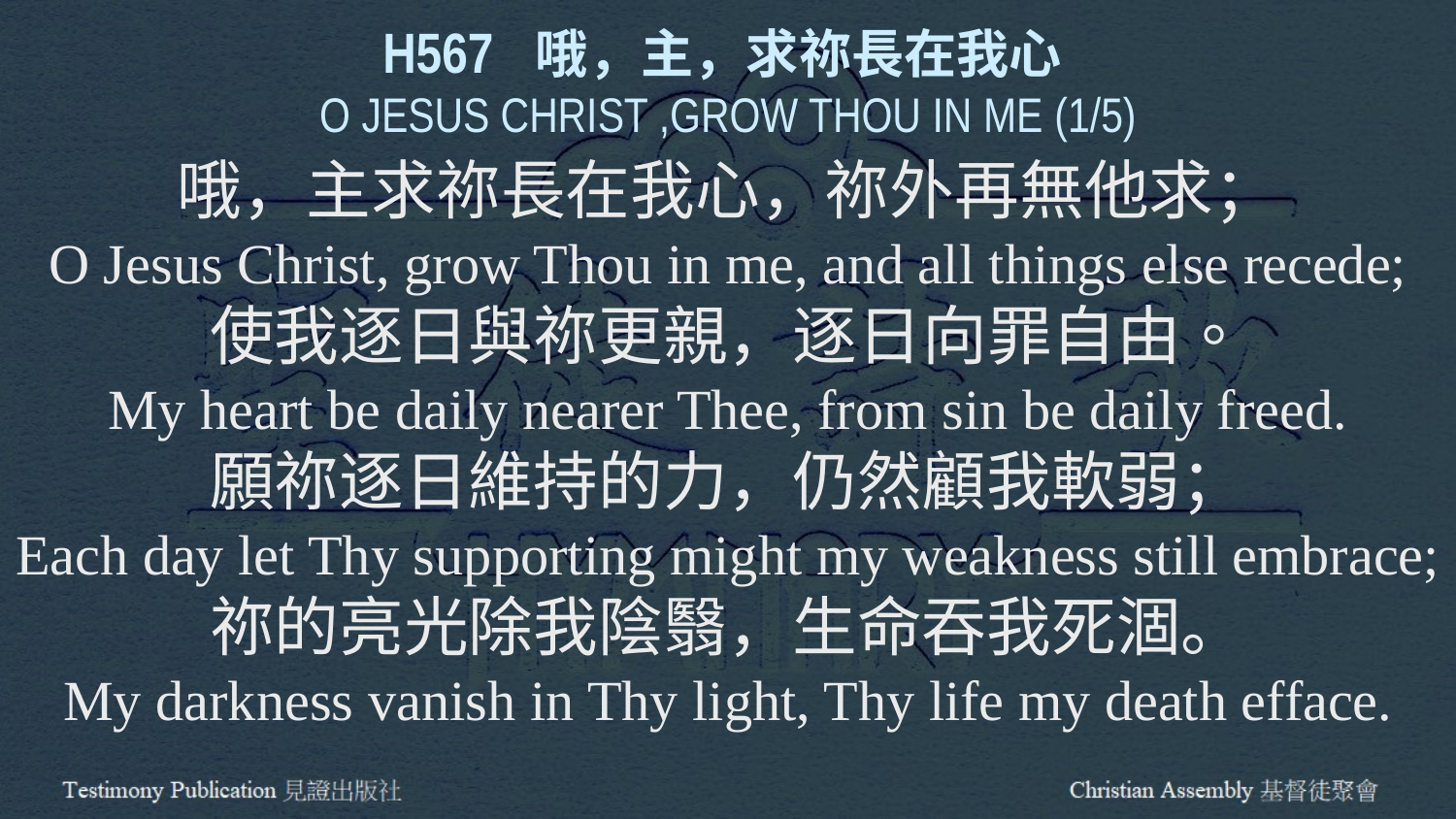

H567  哦，主，求祢長在我心
O JESUS CHRIST ,GROW THOU IN ME (1/5)
哦，主求祢長在我心，祢外再無他求；
O Jesus Christ, grow Thou in me, and all things else recede;
使我逐日與祢更親，逐日向罪自由。
My heart be daily nearer Thee, from sin be daily freed.
願祢逐日維持的力，仍然顧我軟弱；
Each day let Thy supporting might my weakness still embrace;
祢的亮光除我陰翳，生命吞我死涸。
My darkness vanish in Thy light, Thy life my death efface.